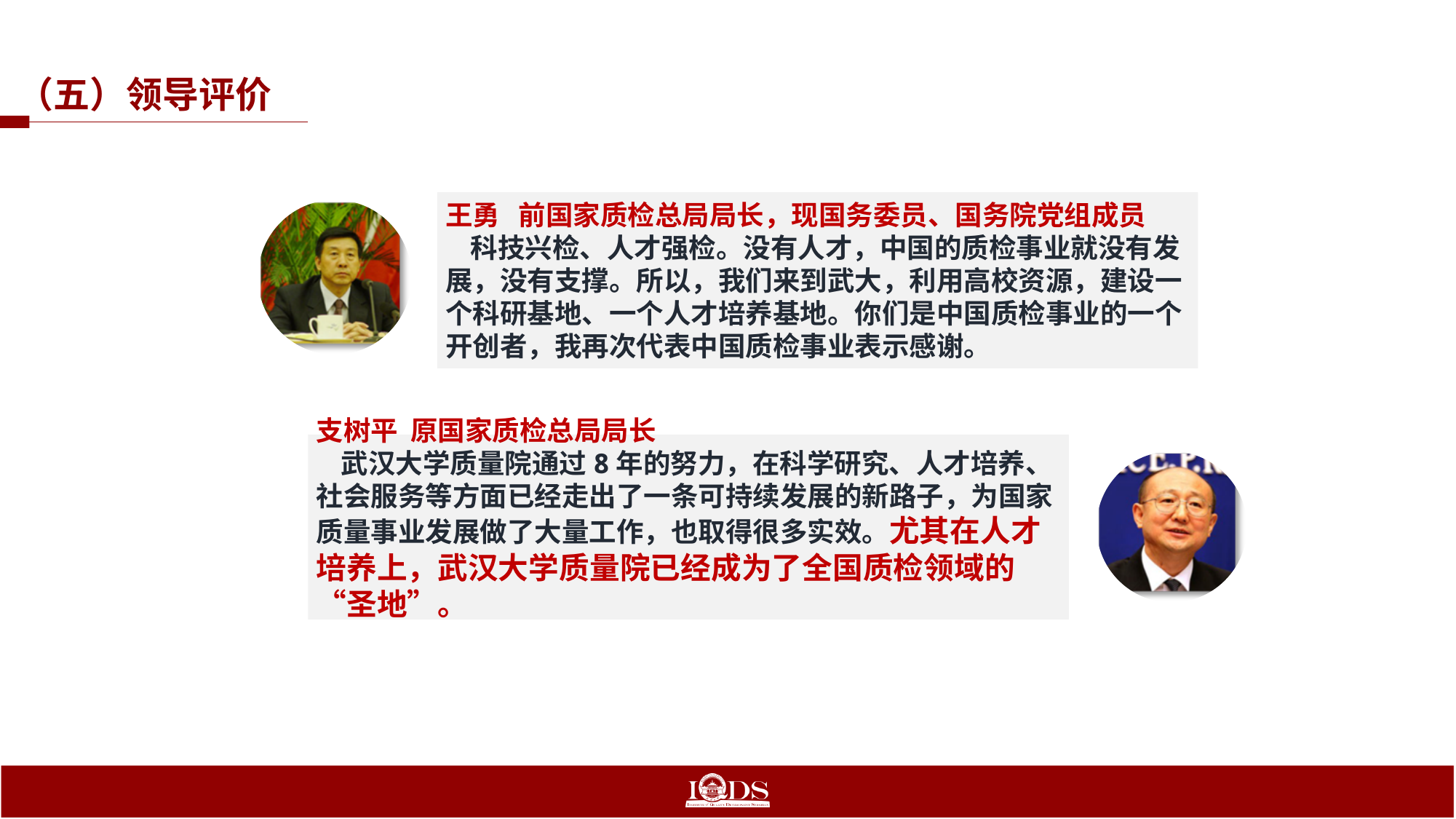

（五）领导评价

王勇   前国家质检总局局长，现国务委员、国务院党组成员
   科技兴检、人才强检。没有人才，中国的质检事业就没有发展，没有支撑。所以，我们来到武大，利用高校资源，建设一个科研基地、一个人才培养基地。你们是中国质检事业的一个开创者，我再次代表中国质检事业表示感谢。

支树平  原国家质检总局局长
   武汉大学质量院通过8年的努力，在科学研究、人才培养、社会服务等方面已经走出了一条可持续发展的新路子，为国家质量事业发展做了大量工作，也取得很多实效。尤其在人才培养上，武汉大学质量院已经成为了全国质检领域的“圣地”。